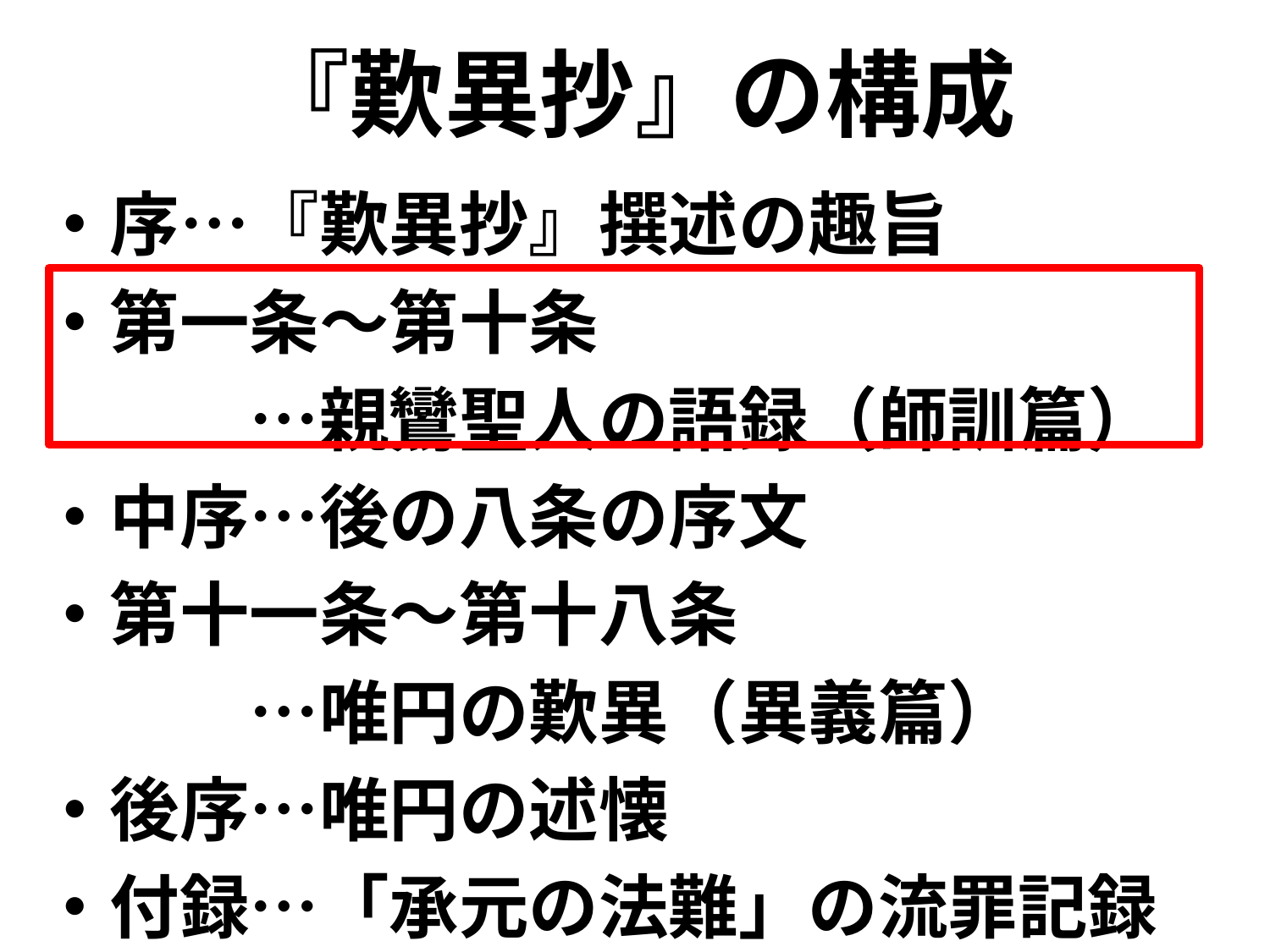

『歎異抄』の構成
・序…『歎異抄』撰述の趣旨
・第一条～第十条
　　　…親鸞聖人の語録（師訓篇）
・中序…後の八条の序文
・第十一条～第十八条
　　　…唯円の歎異（異義篇）
・後序…唯円の述懐
・付録…「承元の法難」の流罪記録